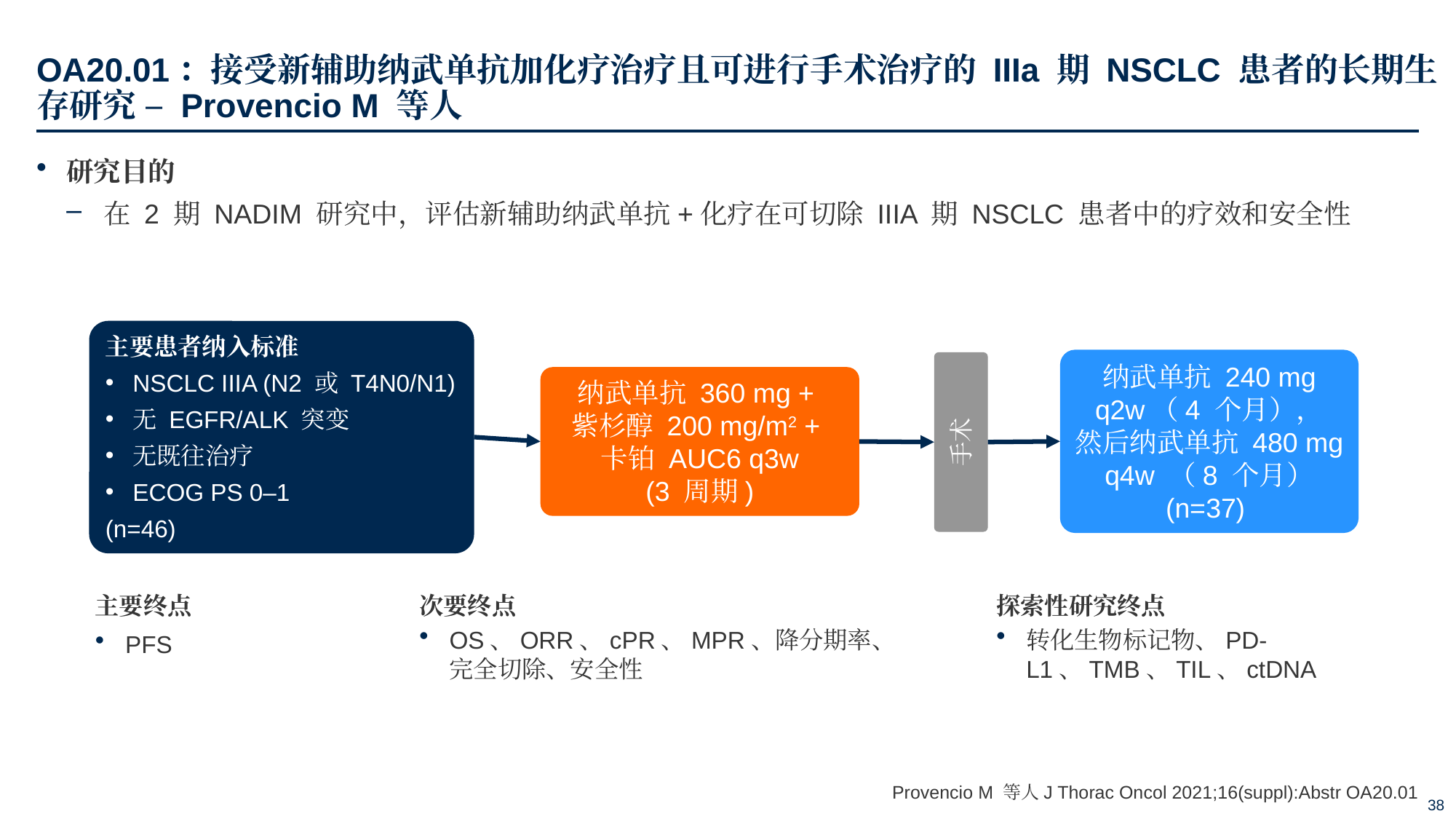

# OA20.01：接受新辅助纳武单抗加化疗治疗且可进行手术治疗的 IIIa 期 NSCLC 患者的长期生存研究 – Provencio M 等人
研究目的
在 2 期 NADIM 研究中，评估新辅助纳武单抗+化疗在可切除 IIIA 期 NSCLC 患者中的疗效和安全性
主要患者纳入标准
NSCLC IIIA (N2 或 T4N0/N1)
无 EGFR/ALK 突变
无既往治疗
ECOG PS 0–1
(n=46)
纳武单抗 240 mg q2w（4 个月），
然后纳武单抗 480 mg q4w （8 个月）
(n=37)
手术
纳武单抗 360 mg +
紫杉醇 200 mg/m2 +
卡铂 AUC6 q3w
(3 周期)
主要终点
PFS
次要终点
OS、ORR、cPR、MPR、降分期率、完全切除、安全性
探索性研究终点
转化生物标记物、PD-L1、TMB、TIL、ctDNA
Provencio M 等人J Thorac Oncol 2021;16(suppl):Abstr OA20.01